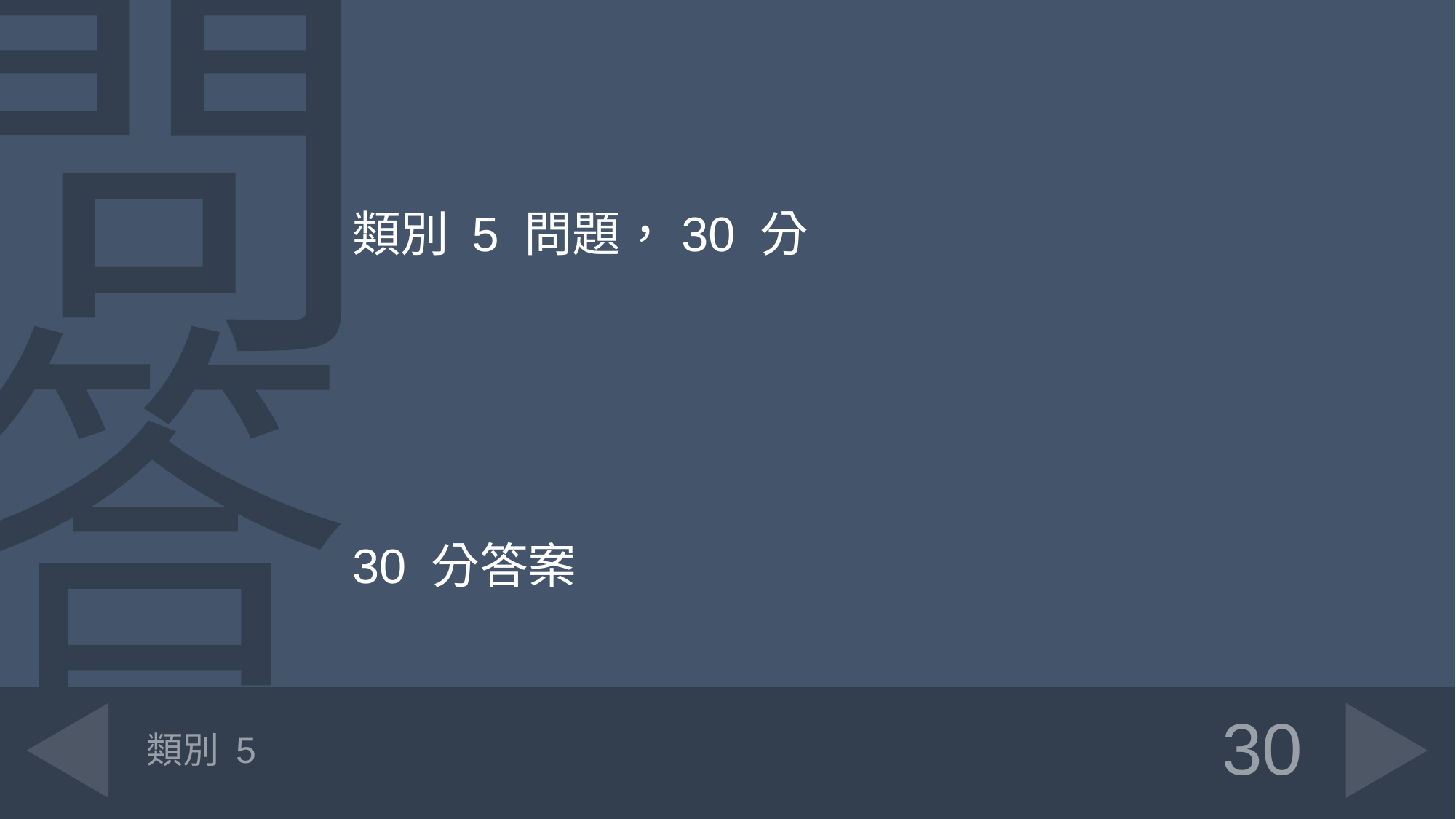

類別 5 問題，30 分
30 分答案
# 類別 5
30